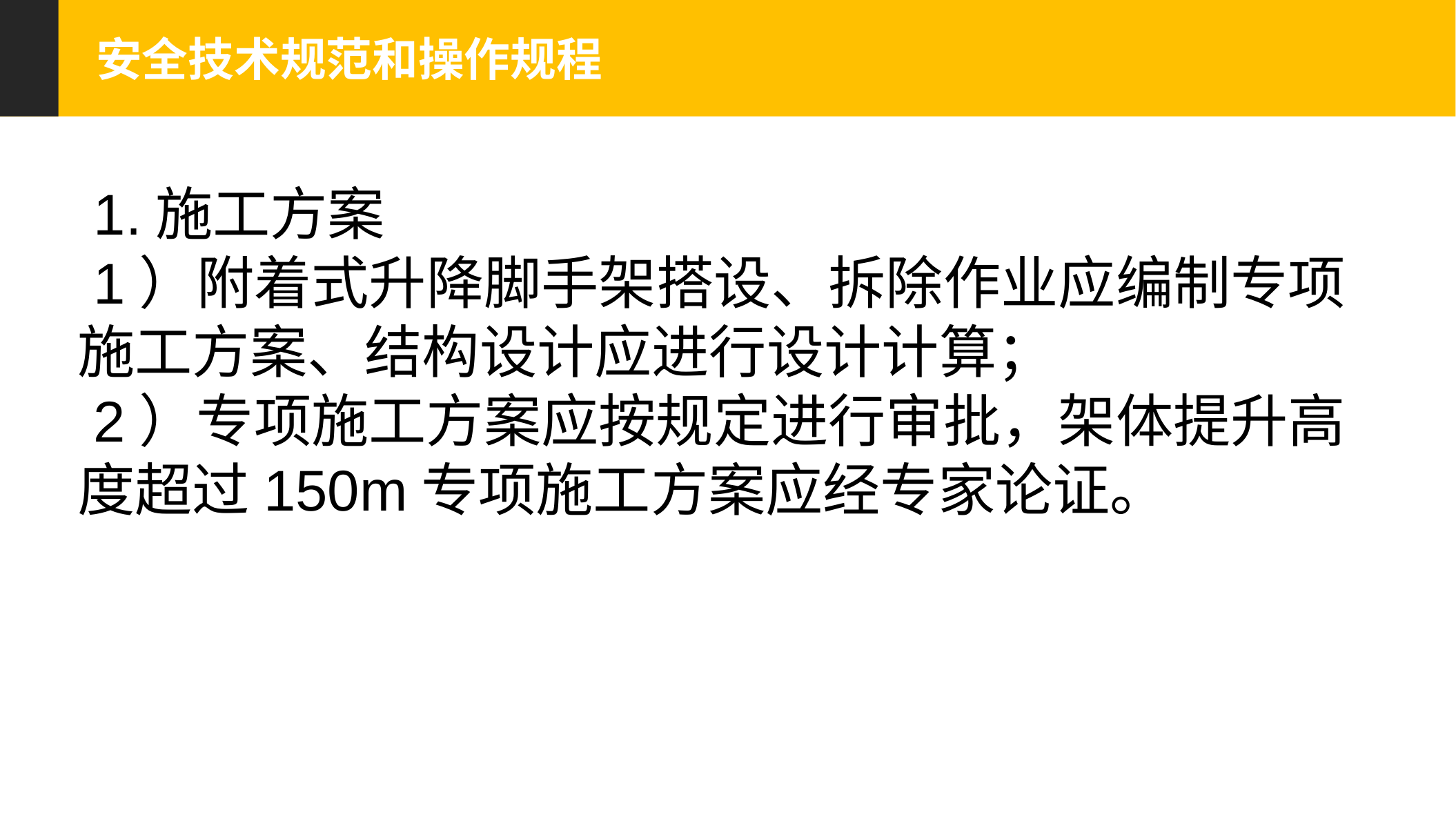

安全技术规范和操作规程
 1.施工方案
 1）附着式升降脚手架搭设、拆除作业应编制专项施工方案、结构设计应进行设计计算；
 2）专项施工方案应按规定进行审批，架体提升高度超过150m专项施工方案应经专家论证。